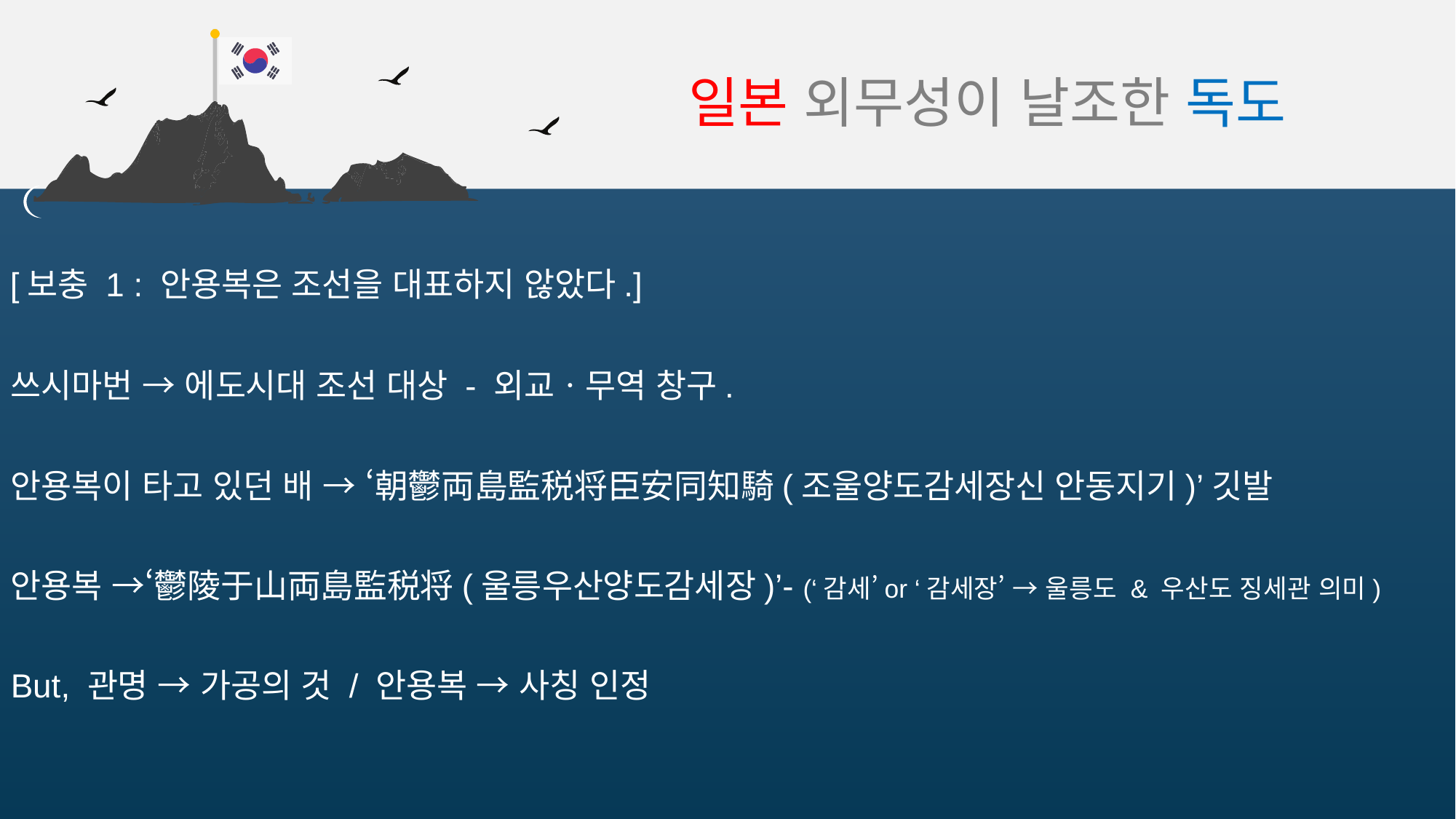

일본 외무성이 날조한 독도

[보충 1 : 안용복은 조선을 대표하지 않았다.]
쓰시마번 → 에도시대 조선 대상 - 외교ㆍ무역 창구.
안용복이 타고 있던 배 → ‘朝鬱両島監税将臣安同知騎(조울양도감세장신 안동지기)’깃발
안용복 →‘鬱陵于山両島監税将(울릉우산양도감세장)’- (‘감세’or ‘감세장’ → 울릉도 & 우산도 징세관 의미)
But, 관명 → 가공의 것 / 안용복 → 사칭 인정